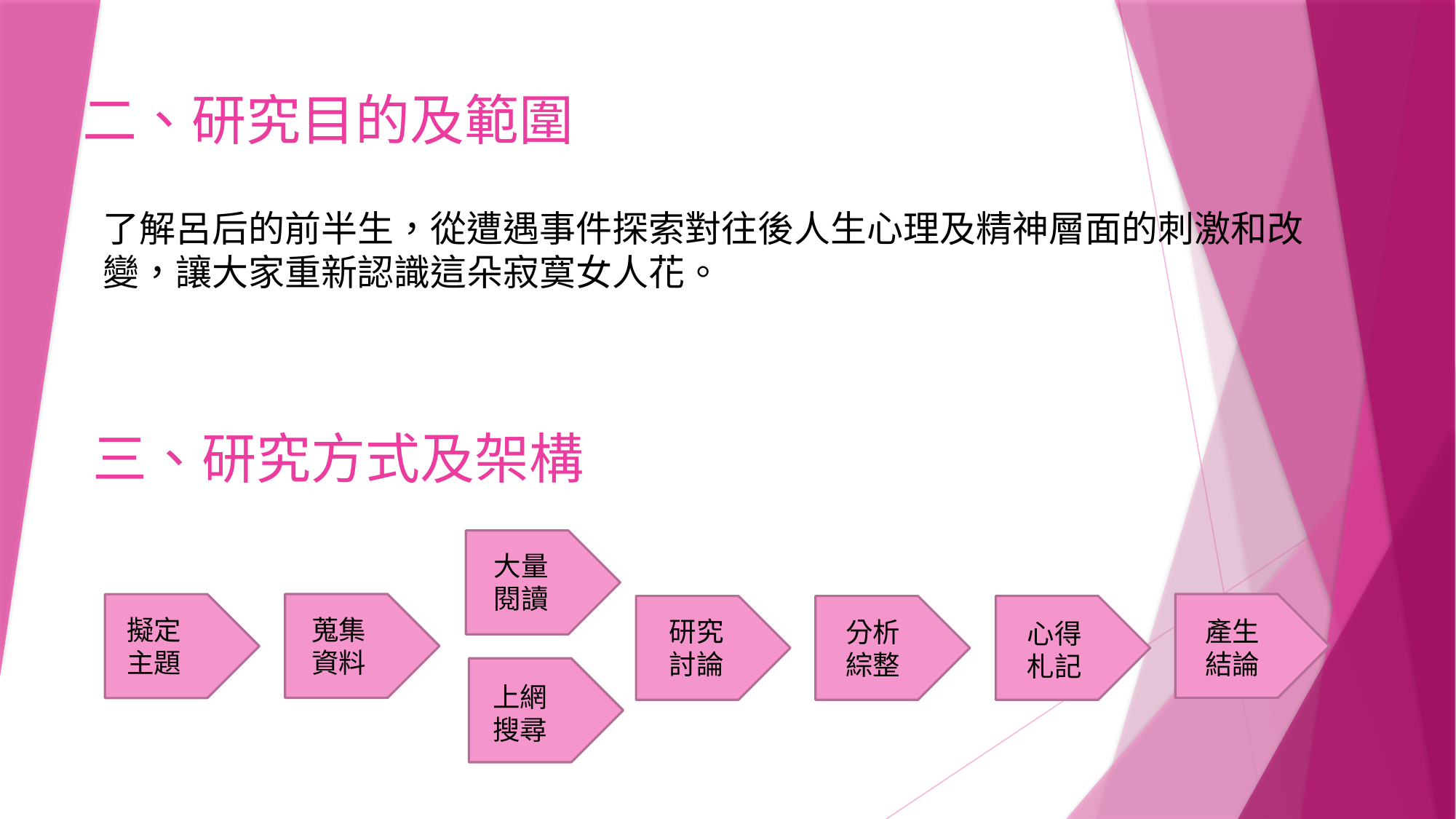

二、研究目的及範圍
了解呂后的前半生，從遭遇事件探索對往後人生心理及精神層面的刺激和改變，讓大家重新認識這朵寂寞女人花。
# 三、研究方式及架構

大量閱讀

擬定
主題
蒐集資料
研究討論
產生結論
分析綜整
心得札記

上網搜尋